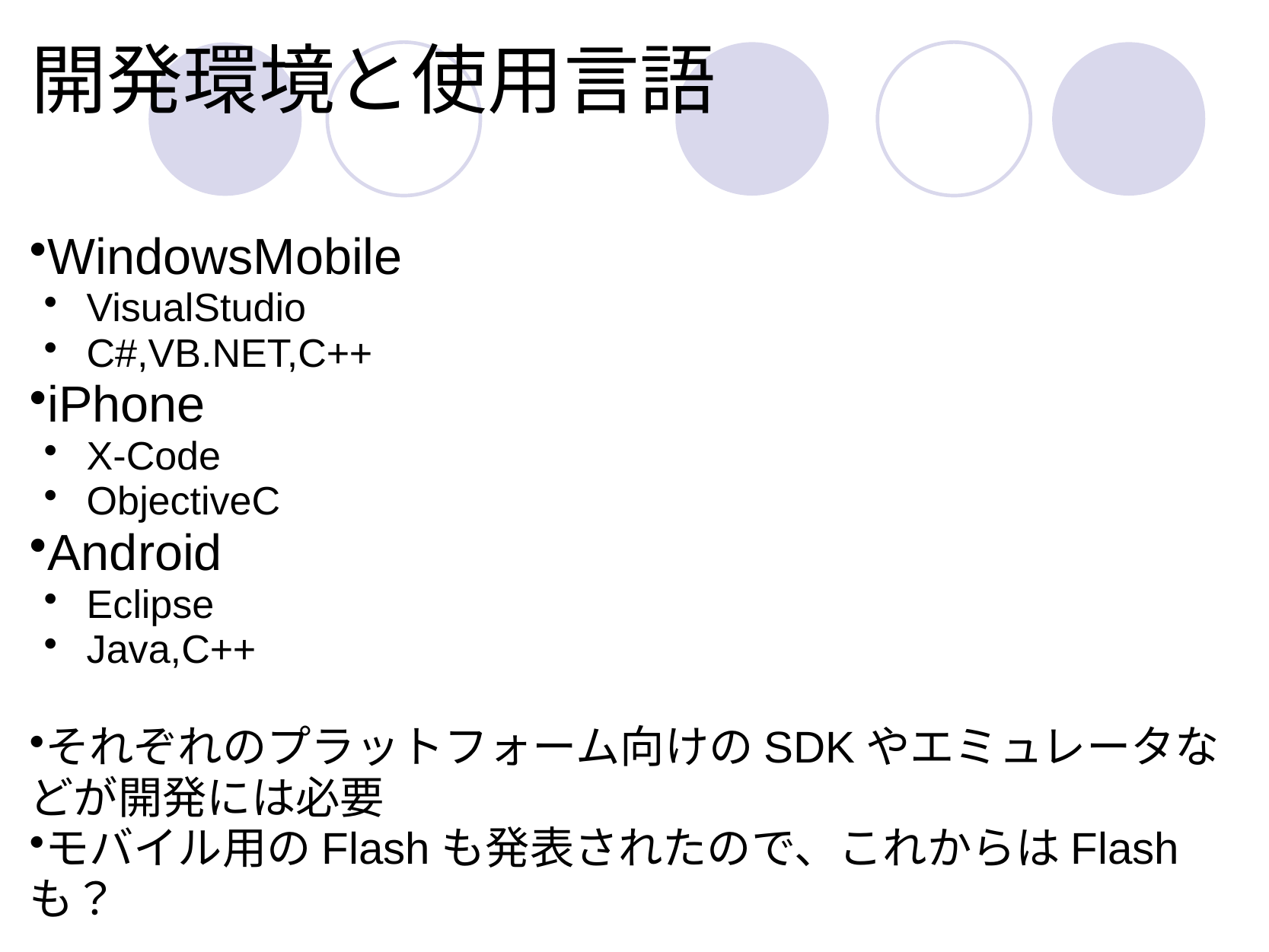

# 開発環境と使用言語
WindowsMobile
VisualStudio
C#,VB.NET,C++
iPhone
X-Code
ObjectiveC
Android
Eclipse
Java,C++

それぞれのプラットフォーム向けのSDKやエミュレータなどが開発には必要
モバイル用のFlashも発表されたので、これからはFlashも？